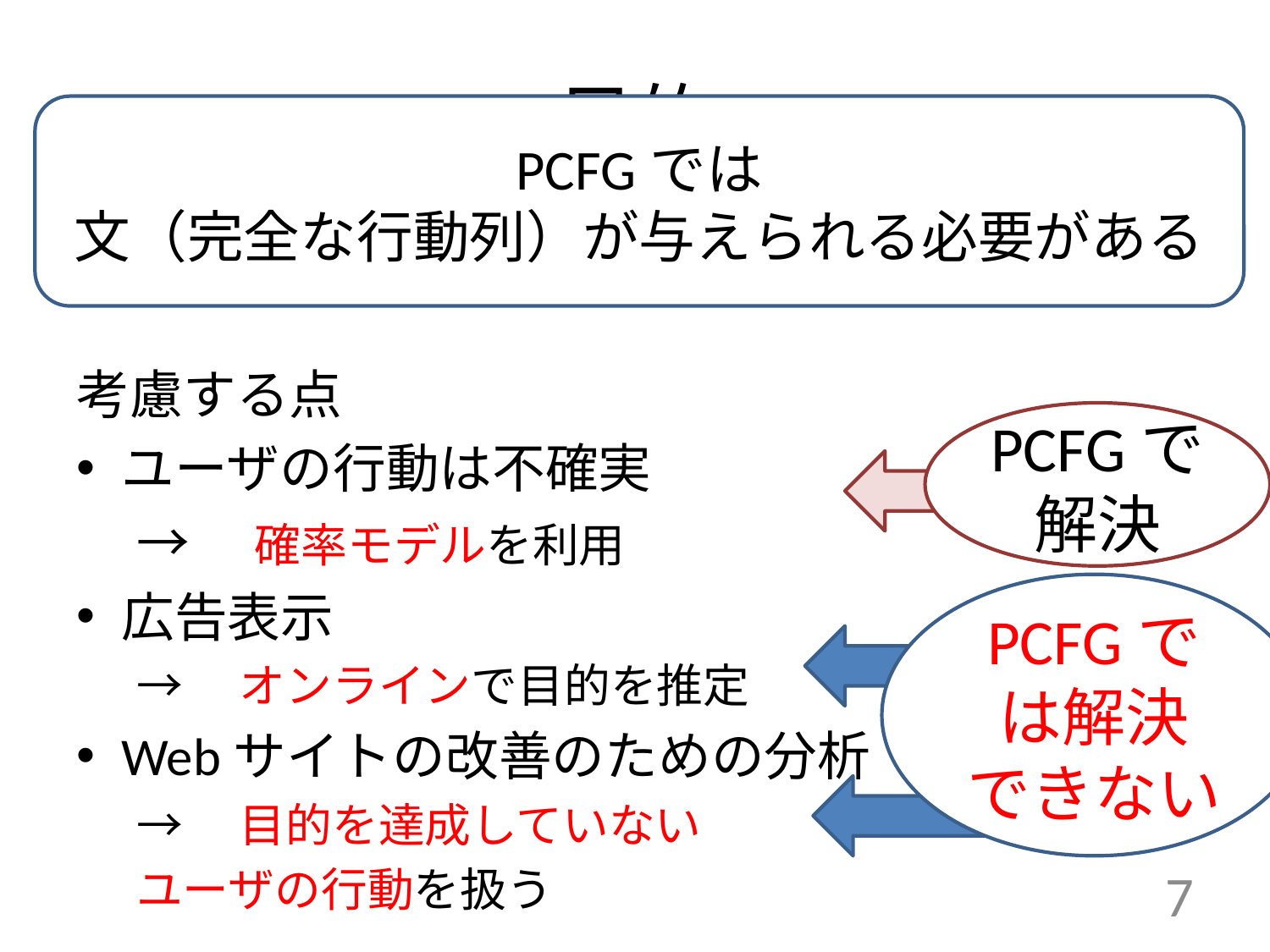

# 目的
PCFGでは
文（完全な行動列）が与えられる必要がある
Webサイトの来訪者のプラン認識

考慮する点
ユーザの行動は不確実
→　確率モデルを利用
広告表示
→　オンラインで目的を推定
Webサイトの改善のための分析
→　目的を達成していない
		ユーザの行動を扱う
PCFGで解決

PCFGでは解決
できない

7